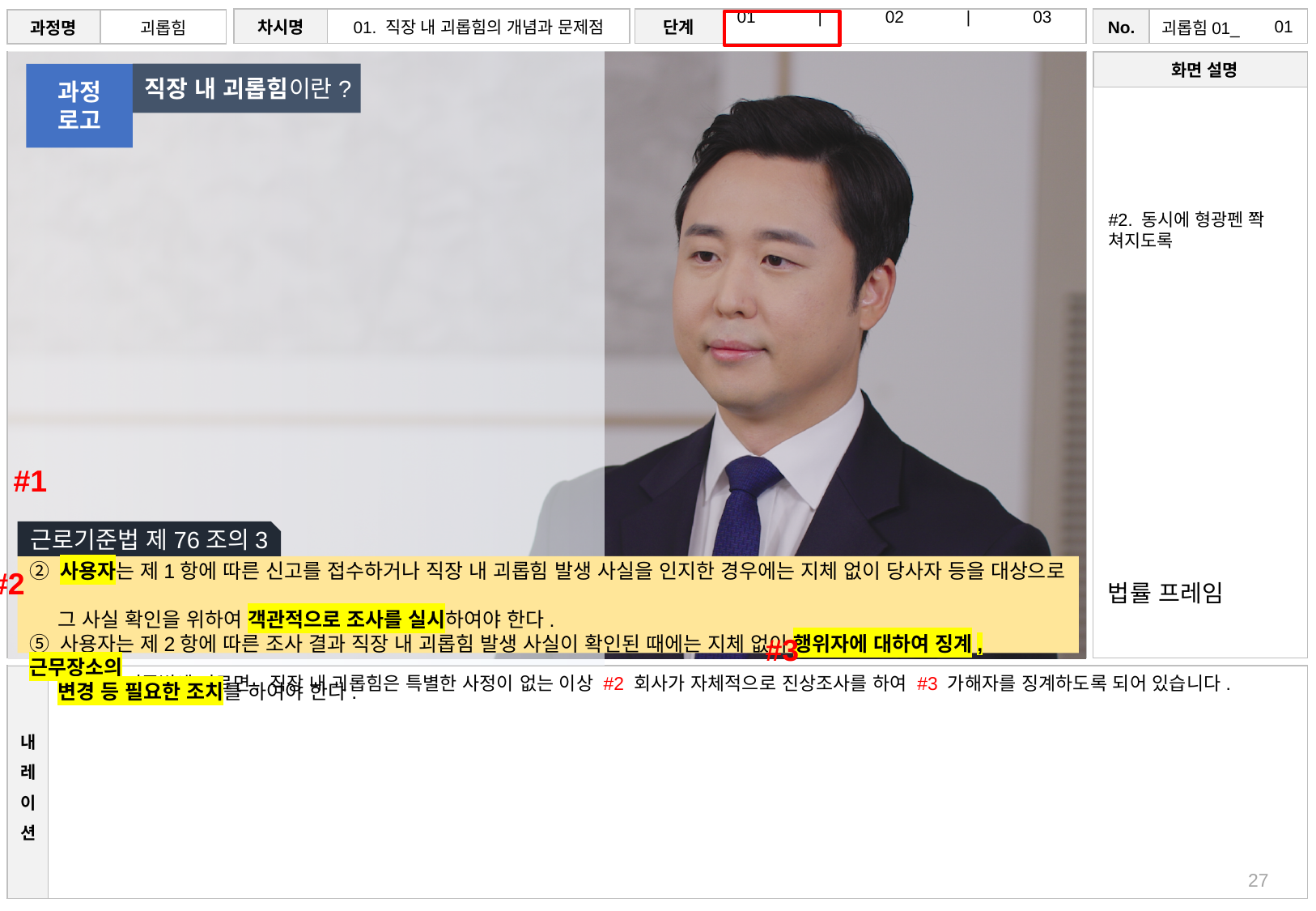

# 01
직장 내 괴롭힘이란?
과정
로고
#2. 동시에 형광펜 쫙 쳐지도록
#1
근로기준법 제76조의3

② 사용자는 제1항에 따른 신고를 접수하거나 직장 내 괴롭힘 발생 사실을 인지한 경우에는 지체 없이 당사자 등을 대상으로
     그 사실 확인을 위하여 객관적으로 조사를 실시하여야 한다.
⑤ 사용자는 제2항에 따른 조사 결과 직장 내 괴롭힘 발생 사실이 확인된 때에는 지체 없이 행위자에 대하여 징계, 근무장소의
     변경 등 필요한 조치를 하여야 한다.

#2
법률 프레임
#3
#1 근로기준법에 따르면, 직장 내 괴롭힘은 특별한 사정이 없는 이상 #2 회사가 자체적으로 진상조사를 하여 #3 가해자를 징계하도록 되어 있습니다.
27